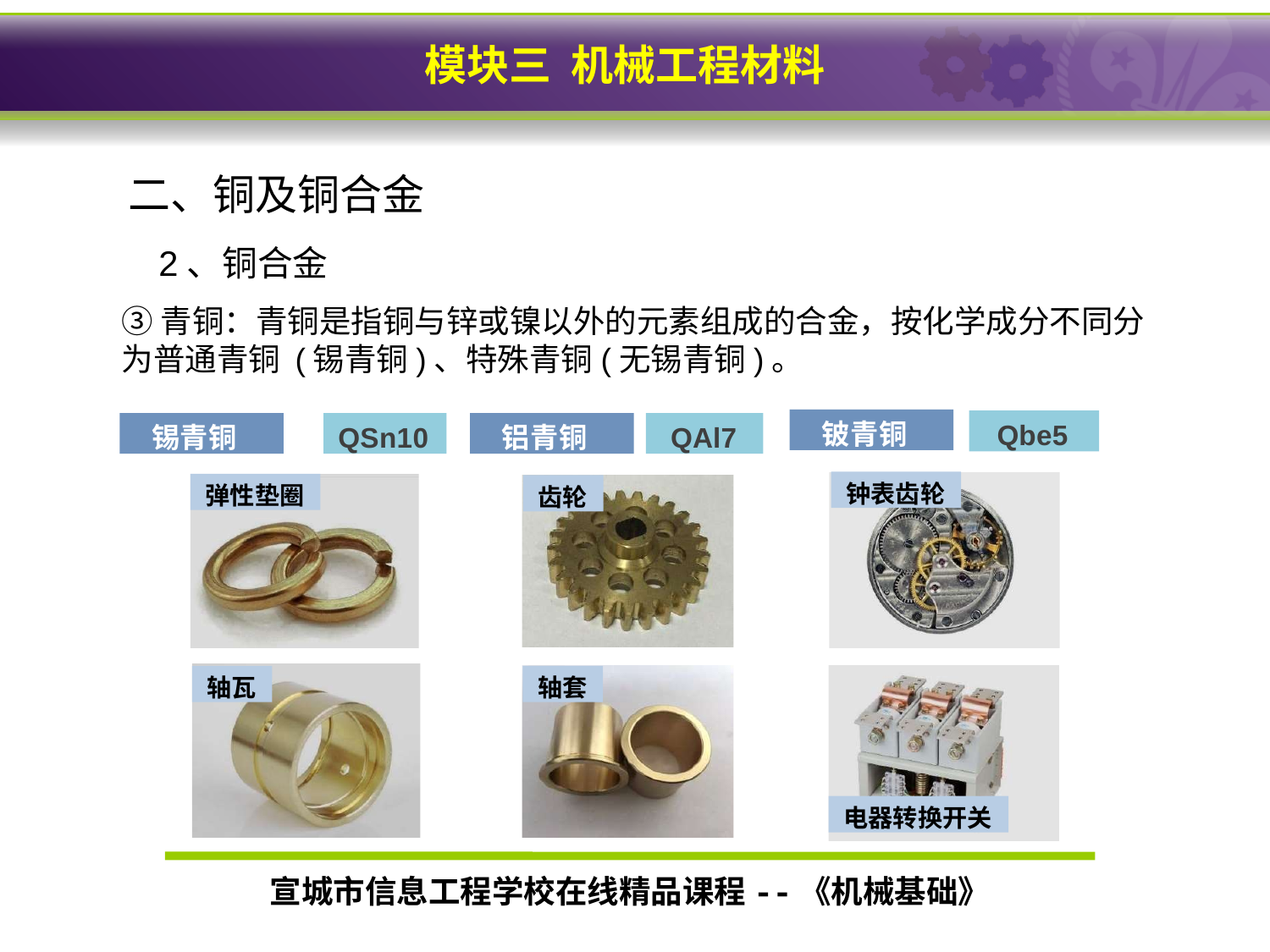

二、铜及铜合金
2、铜合金
③青铜：青铜是指铜与锌或镍以外的元素组成的合金，按化学成分不同分为普通青铜 (锡青铜)、特殊青铜(无锡青铜)。
铍青铜
Qbe5
锡青铜
QSn10
铝青铜
QAl7
钟表齿轮

弹性垫圈

齿轮

轴瓦

轴套
电器转换开关